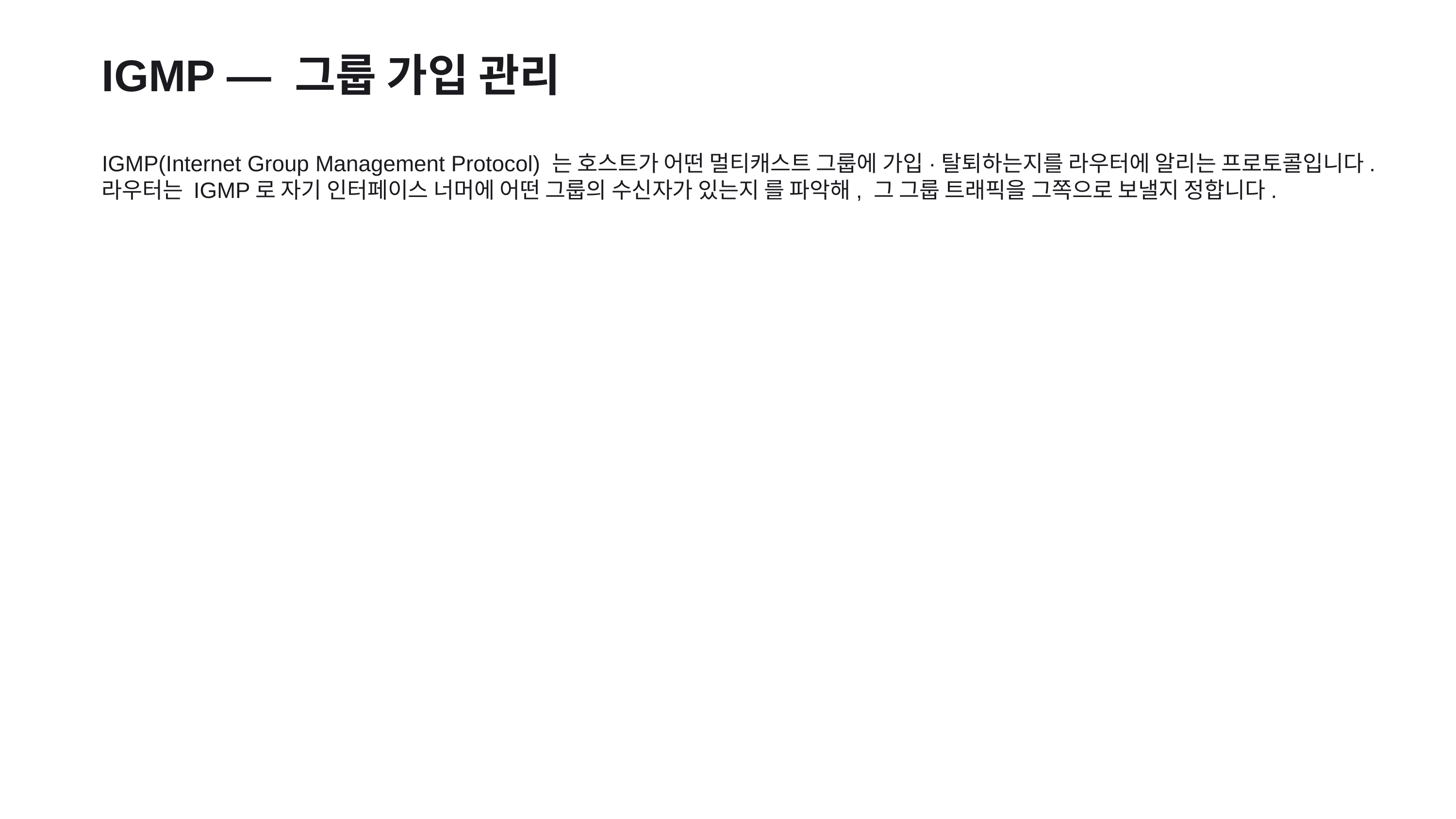

IGMP — 그룹 가입 관리
IGMP(Internet Group Management Protocol) 는 호스트가 어떤 멀티캐스트 그룹에 가입·탈퇴하는지를 라우터에 알리는 프로토콜입니다. 라우터는 IGMP로 자기 인터페이스 너머에 어떤 그룹의 수신자가 있는지 를 파악해, 그 그룹 트래픽을 그쪽으로 보낼지 정합니다.